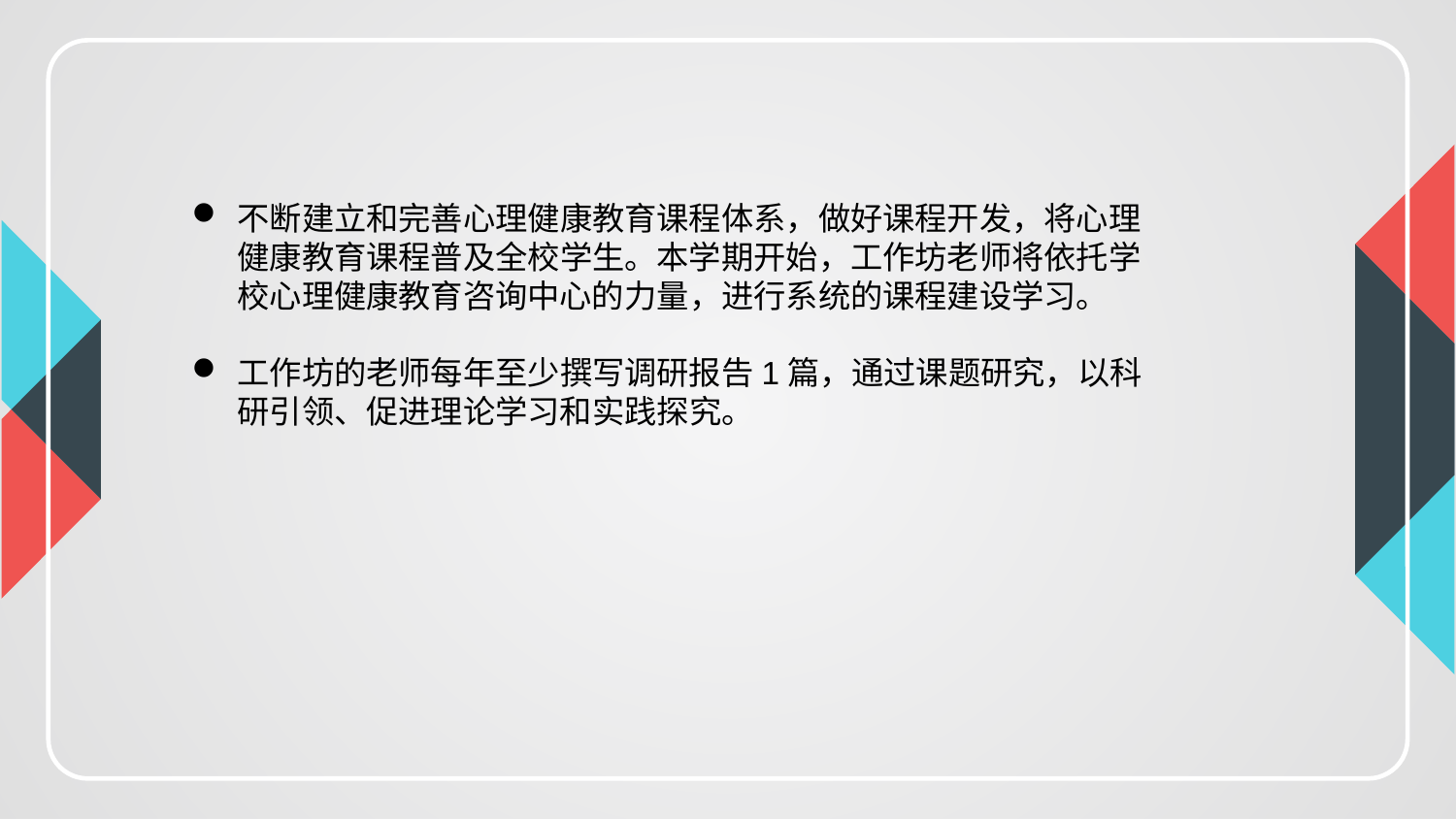

不断建立和完善心理健康教育课程体系，做好课程开发，将心理健康教育课程普及全校学生。本学期开始，工作坊老师将依托学校心理健康教育咨询中心的力量，进行系统的课程建设学习。

工作坊的老师每年至少撰写调研报告1篇，通过课题研究，以科研引领、促进理论学习和实践探究。